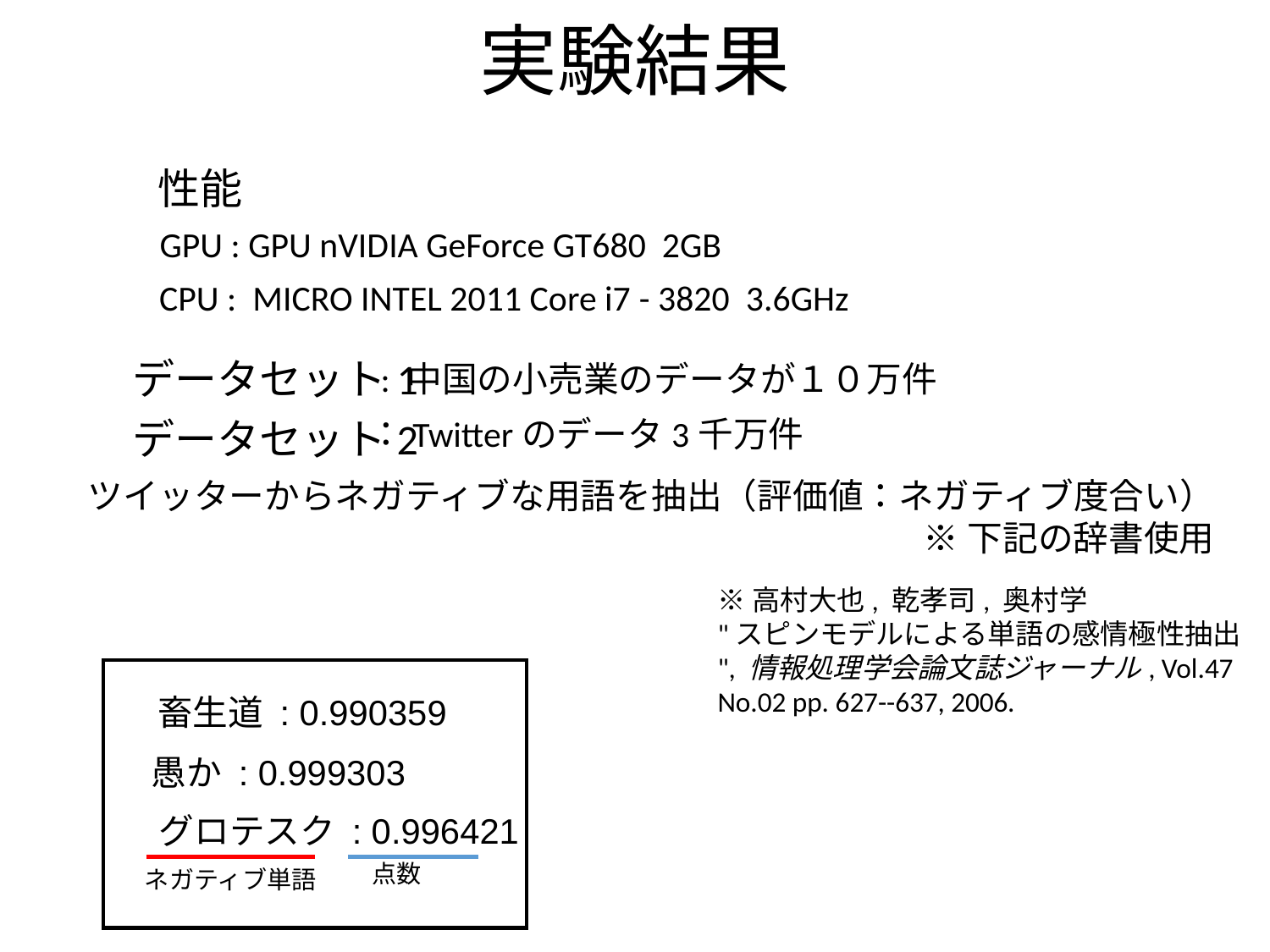

# 実験結果
性能
GPU : GPU nVIDIA GeForce GT680  2GB
CPU :  MICRO INTEL 2011 Core i7 - 3820  3.6GHz
データセット1
 : 中国の小売業のデータが１０万件
データセット2
：Twitterのデータ3千万件

ツイッターからネガティブな用語を抽出（評価値：ネガティブ度合い）
	※下記の辞書使用
※高村大也, 乾孝司, 奥村学
"スピンモデルによる単語の感情極性抽出", 情報処理学会論文誌ジャーナル, Vol.47 No.02 pp. 627--637, 2006.

llll

畜生道 : 0.990359
愚か : 0.999303
グロテスク : 0.996421
点数

ネガティブ単語